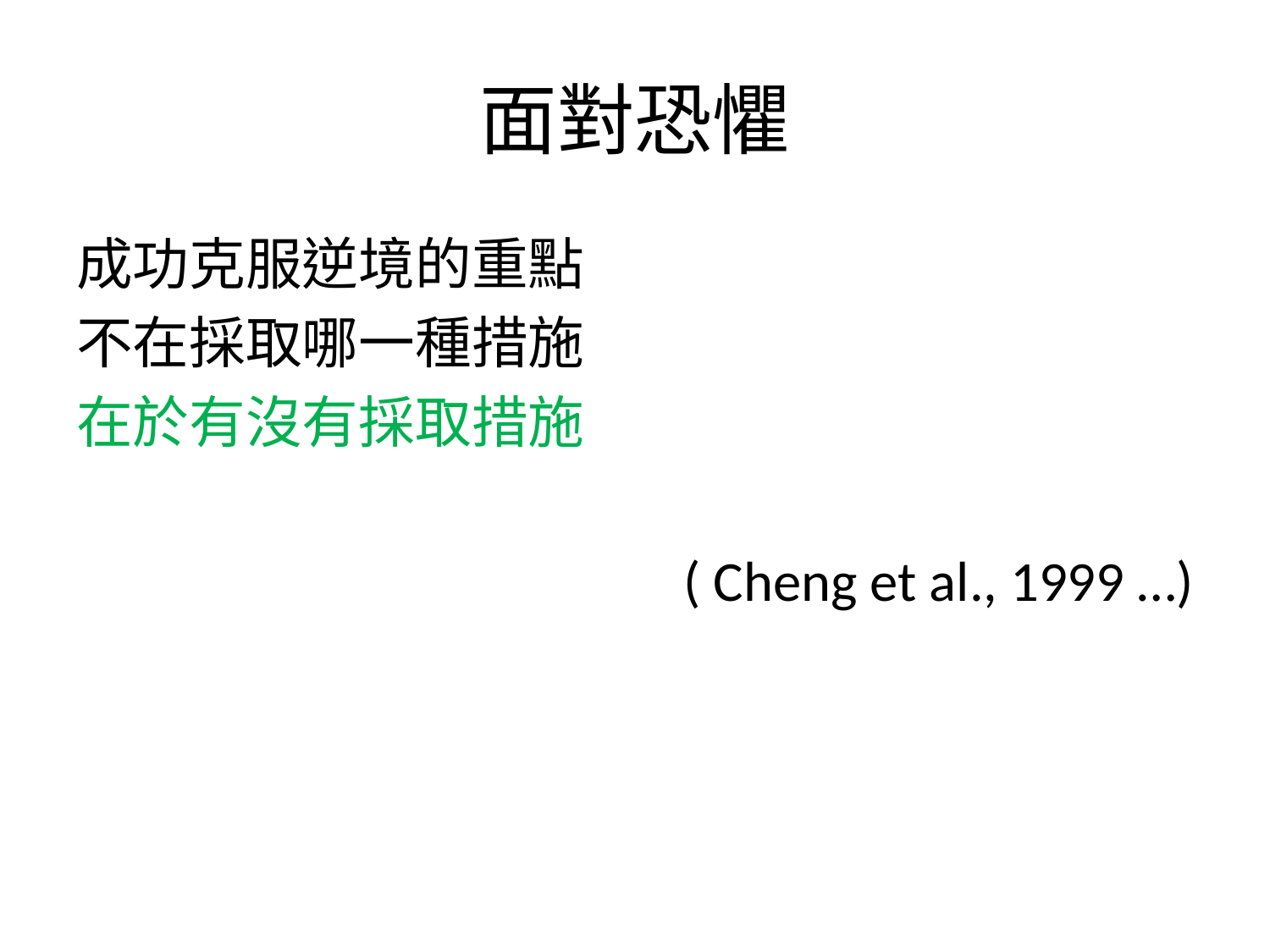

# 面對恐懼
成功克服逆境的重點
不在採取哪一種措施
在於有沒有採取措施

( Cheng et al., 1999 …)